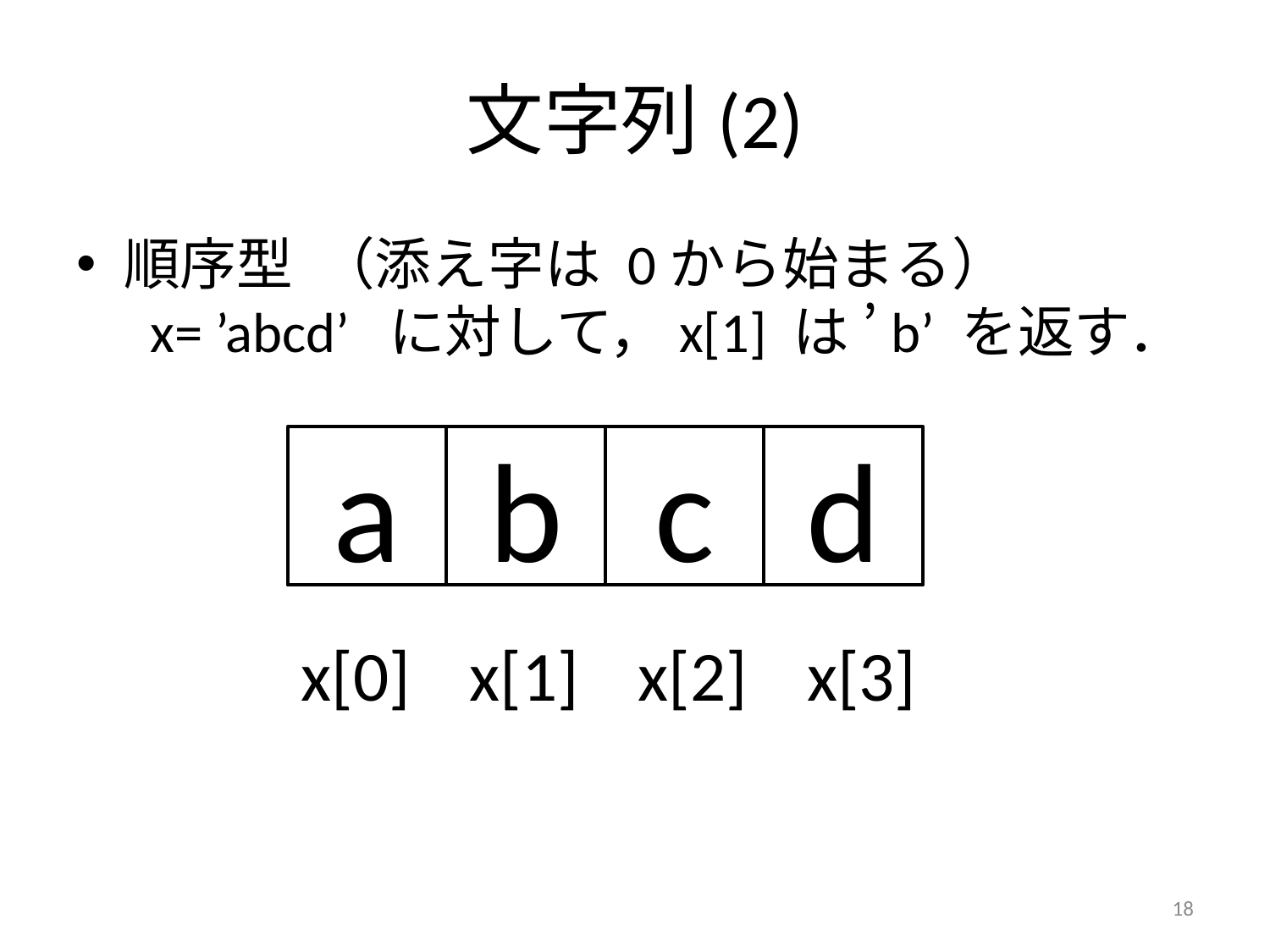

# 文字列(2)
順序型  （添え字は 0から始まる）
 x= ’abcd’  に対して，x[1] は ’b’ を返す．

a
b
c
d
x[0]
x[1]
x[2]
x[3]
18